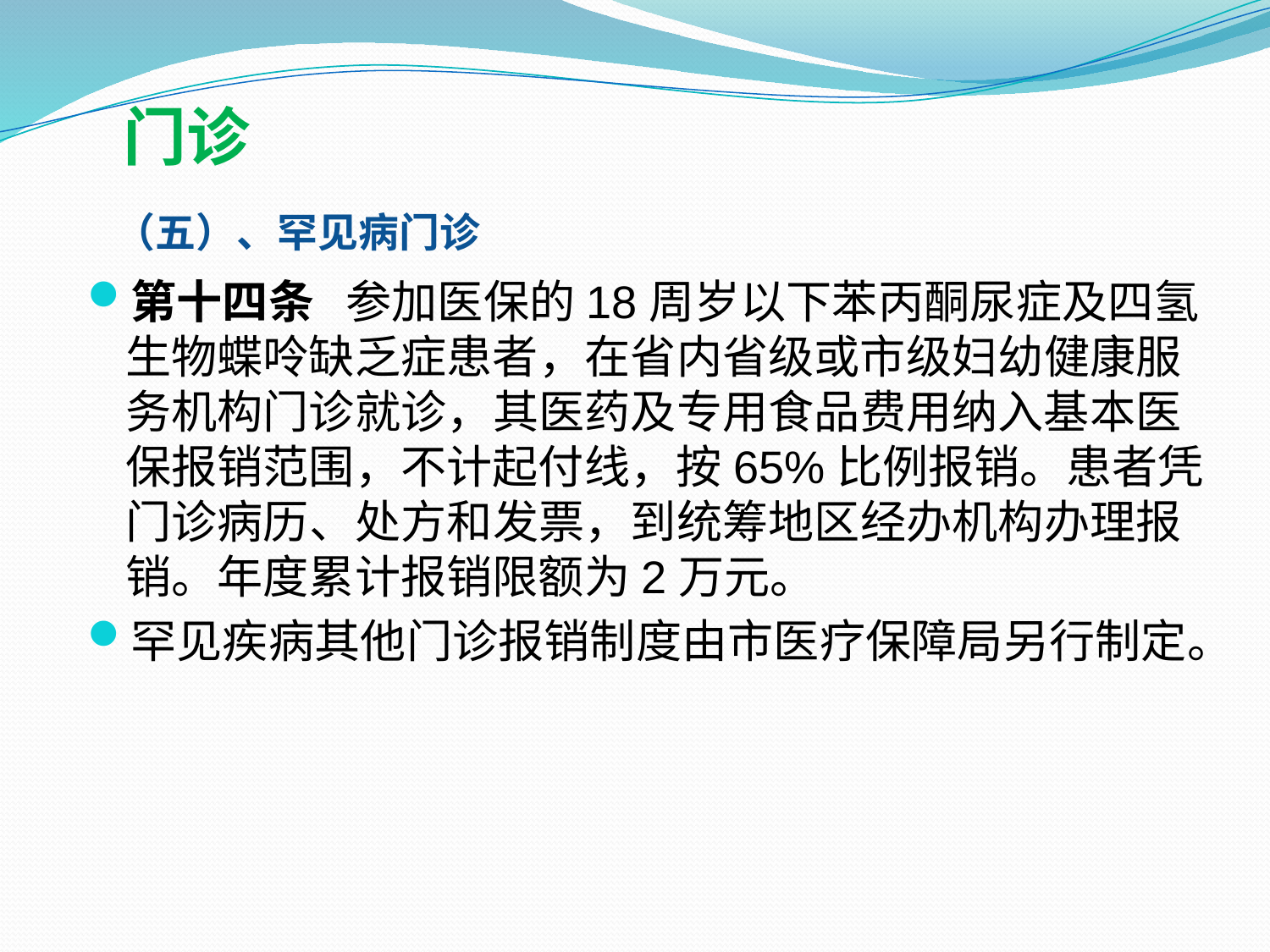

# 门诊
  （五）、罕见病门诊

第十四条   参加医保的18周岁以下苯丙酮尿症及四氢生物蝶呤缺乏症患者，在省内省级或市级妇幼健康服务机构门诊就诊，其医药及专用食品费用纳入基本医保报销范围，不计起付线，按65%比例报销。患者凭门诊病历、处方和发票，到统筹地区经办机构办理报销。年度累计报销限额为2万元。
罕见疾病其他门诊报销制度由市医疗保障局另行制定。